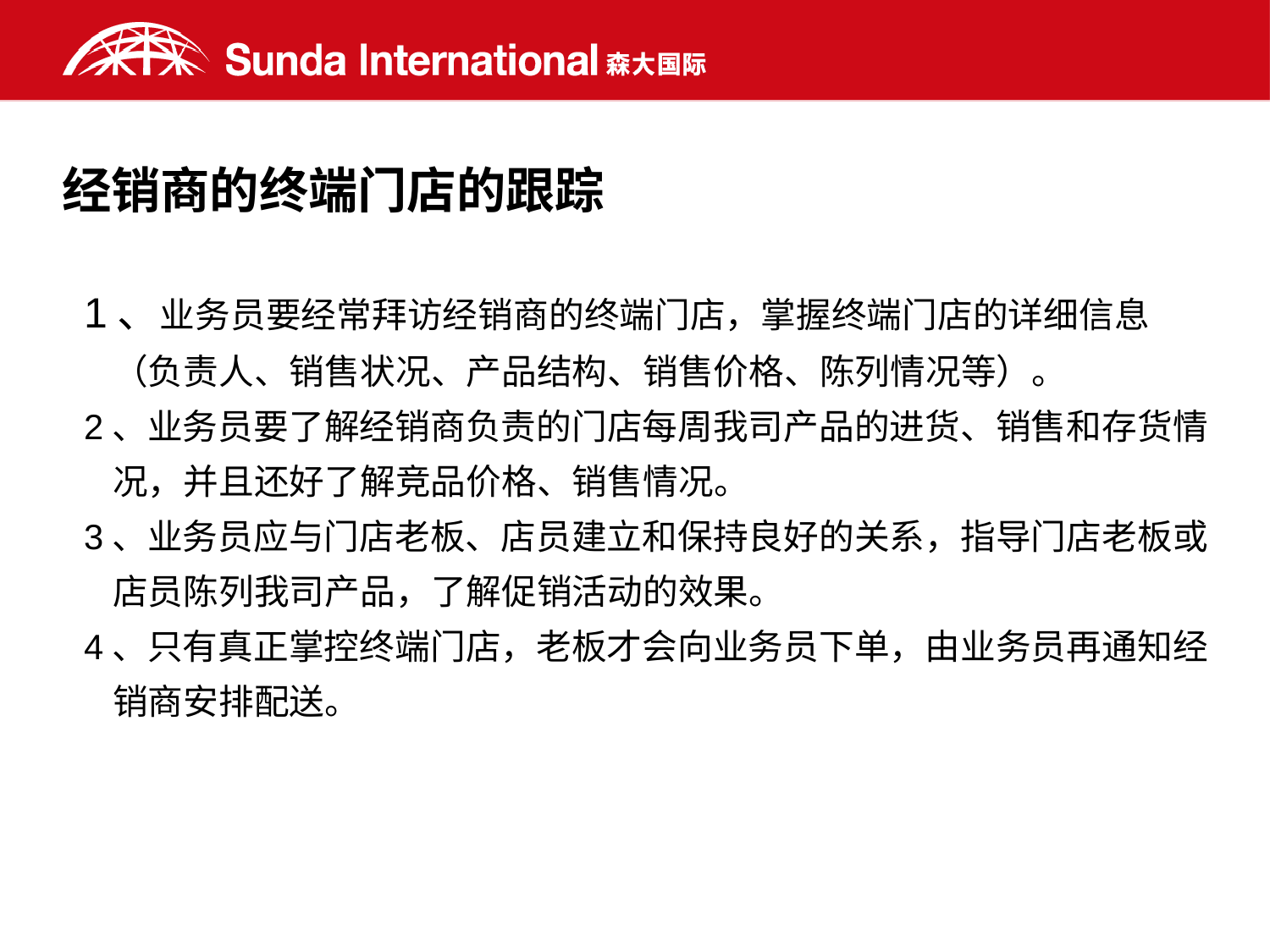

# 经销商的终端门店的跟踪
1、业务员要经常拜访经销商的终端门店，掌握终端门店的详细信息（负责人、销售状况、产品结构、销售价格、陈列情况等）。
2、业务员要了解经销商负责的门店每周我司产品的进货、销售和存货情况，并且还好了解竞品价格、销售情况。
3、业务员应与门店老板、店员建立和保持良好的关系，指导门店老板或店员陈列我司产品，了解促销活动的效果。
4、只有真正掌控终端门店，老板才会向业务员下单，由业务员再通知经销商安排配送。